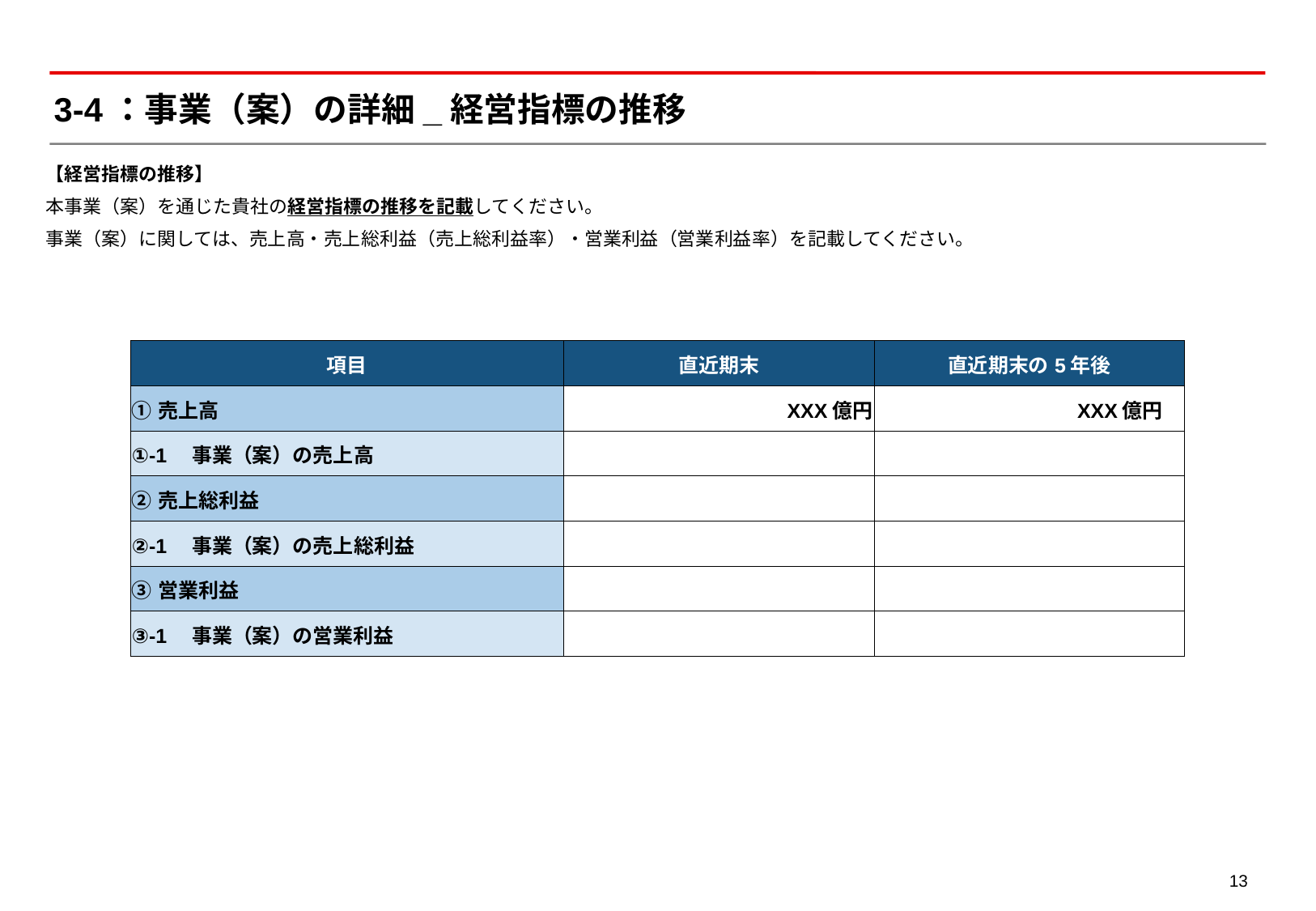

# 3-4：事業（案）の詳細_経営指標の推移
【経営指標の推移】
本事業（案）を通じた貴社の経営指標の推移を記載してください。
事業（案）に関しては、売上高・売上総利益（売上総利益率）・営業利益（営業利益率）を記載してください。
| 項目 | 直近期末 | 直近期末の5年後 |
| --- | --- | --- |
| ①売上高 | XXX億円 | XXX億円 |
| ①-1　事業（案）の売上高 |  |  |
| ②売上総利益 |  |  |
| ②-1　事業（案）の売上総利益 |  |  |
| ③営業利益 |  |  |
| ③-1　事業（案）の営業利益 |  |  |